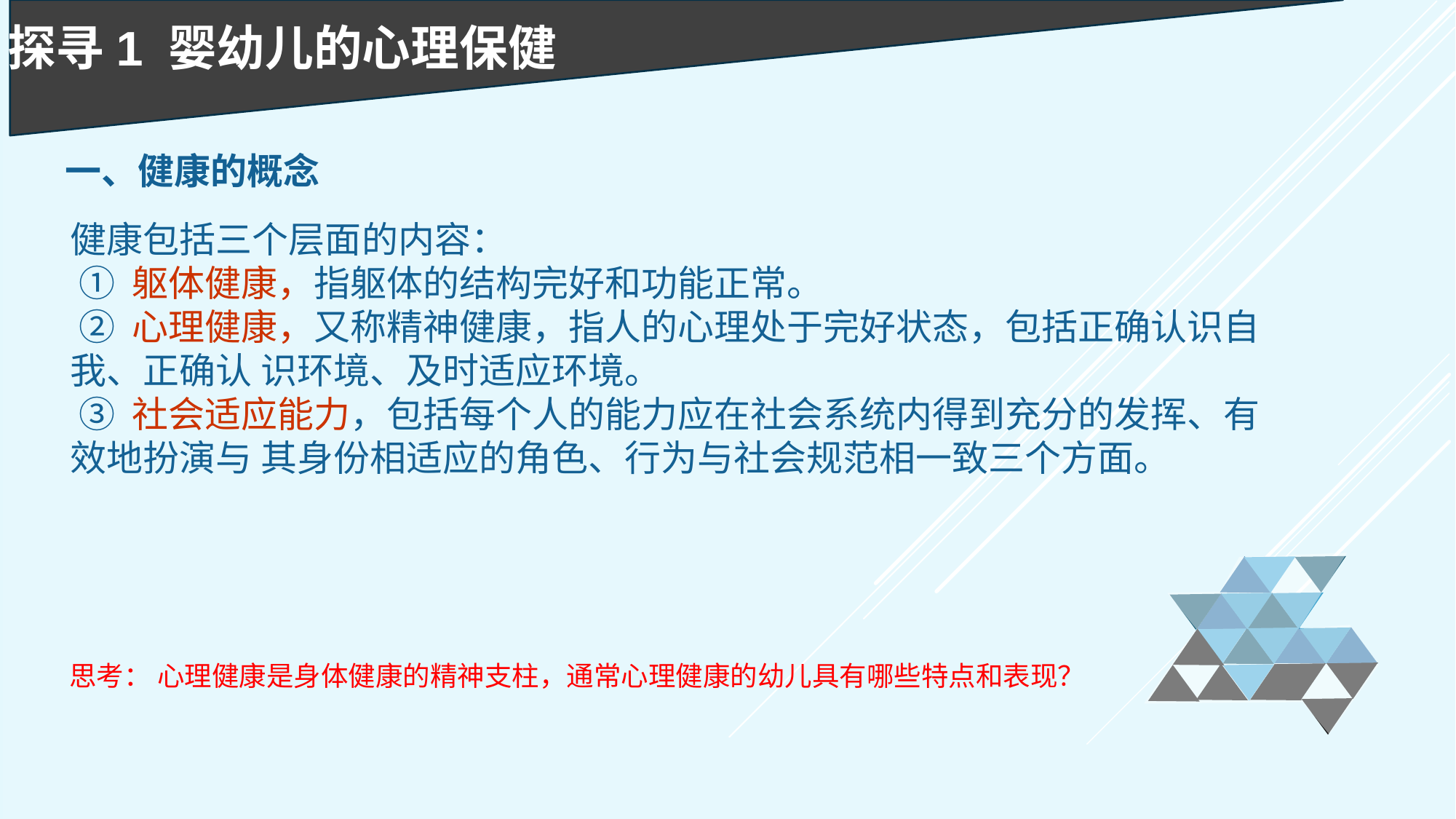

探寻1 婴幼儿的心理保健

一、健康的概念
健康包括三个层面的内容：
 ① 躯体健康，指躯体的结构完好和功能正常。
 ② 心理健康，又称精神健康，指人的心理处于完好状态，包括正确认识自我、正确认 识环境、及时适应环境。
 ③ 社会适应能力，包括每个人的能力应在社会系统内得到充分的发挥、有效地扮演与 其身份相适应的角色、行为与社会规范相一致三个方面。
思考： 心理健康是身体健康的精神支柱，通常心理健康的幼儿具有哪些特点和表现？